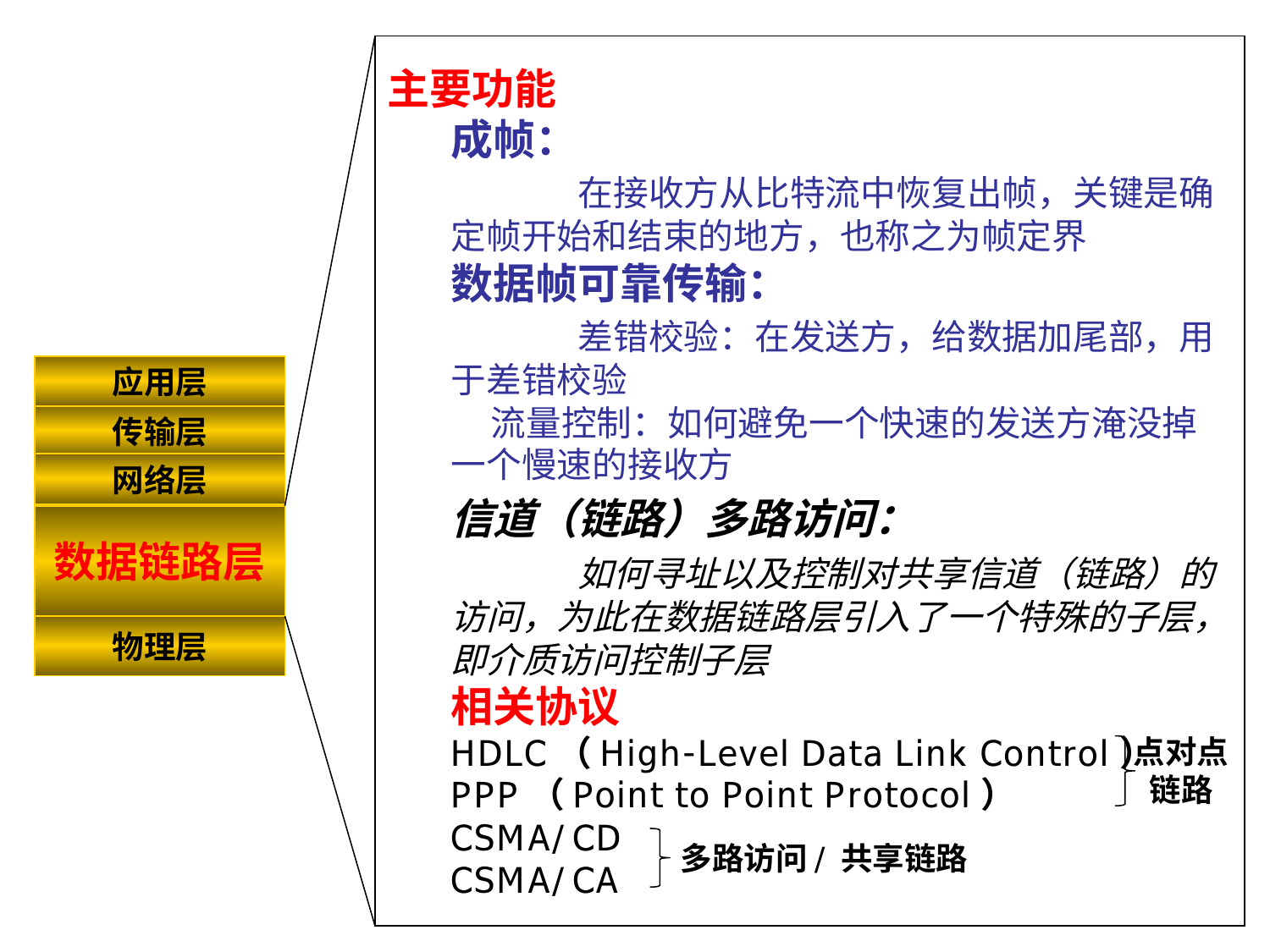

主要功能
成帧：
	在接收方从比特流中恢复出帧，关键是确定帧开始和结束的地方，也称之为帧定界
数据帧可靠传输：
	差错校验：在发送方，给数据加尾部，用于差错校验
    流量控制：如何避免一个快速的发送方淹没掉一个慢速的接收方
信道（链路）多路访问：
	如何寻址以及控制对共享信道（链路）的访问，为此在数据链路层引入了一个特殊的子层，即介质访问控制子层
相关协议
HDLC（High-Level Data Link Control）
PPP（Point to Point Protocol）
CSMA/CD
CSMA/CA
应用层
传输层
网络层
数据链路层
物理层

点对点
链路

多路访问/共享链路
2